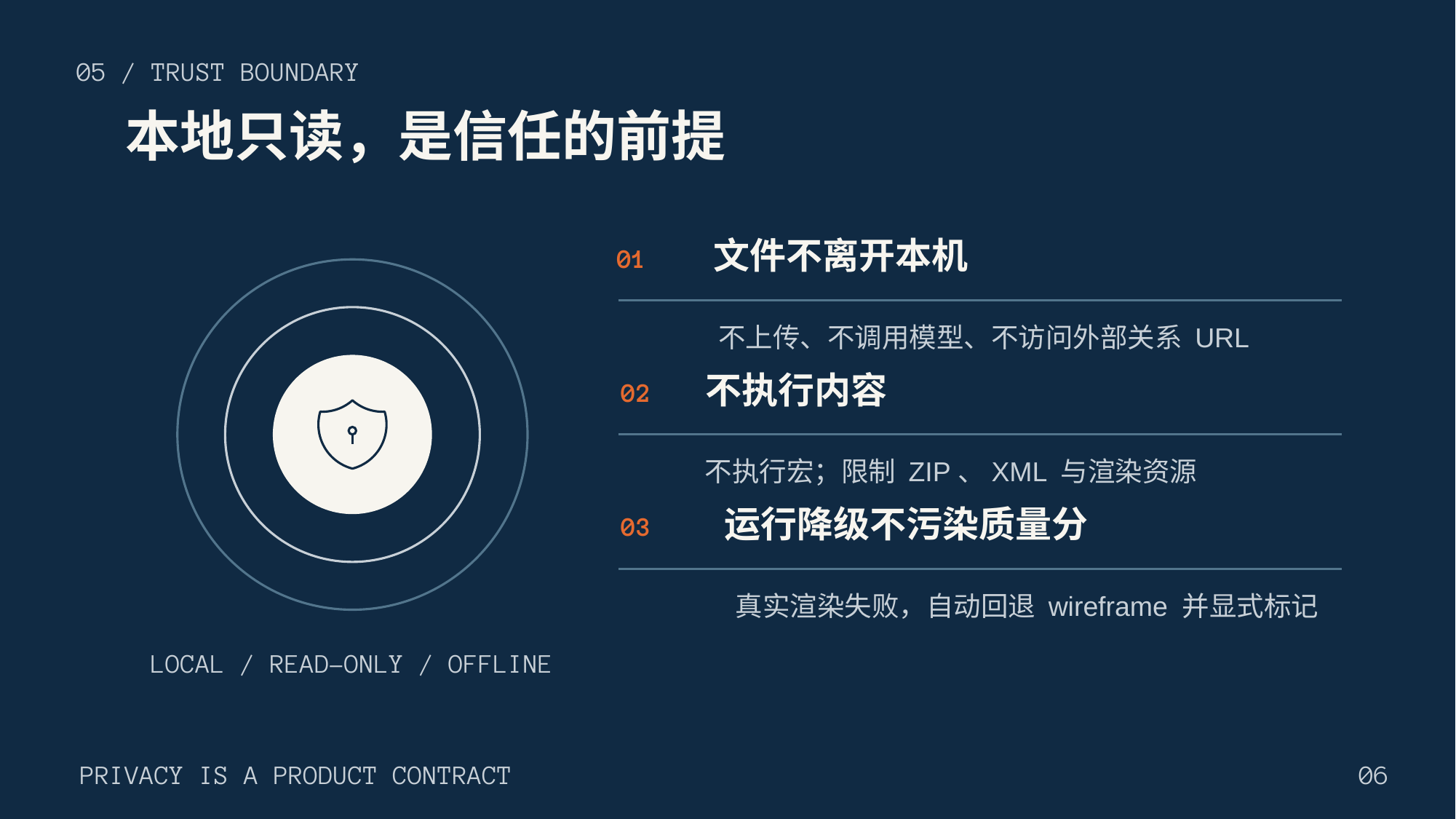

05 / TRUST BOUNDARY
本地只读，是信任的前提
文件不离开本机
01

不上传、不调用模型、不访问外部关系 URL
不执行内容
02

不执行宏；限制 ZIP、XML 与渲染资源
运行降级不污染质量分
03

真实渲染失败，自动回退 wireframe 并显式标记

LOCAL / READ-ONLY / OFFLINE
PRIVACY IS A PRODUCT CONTRACT
06